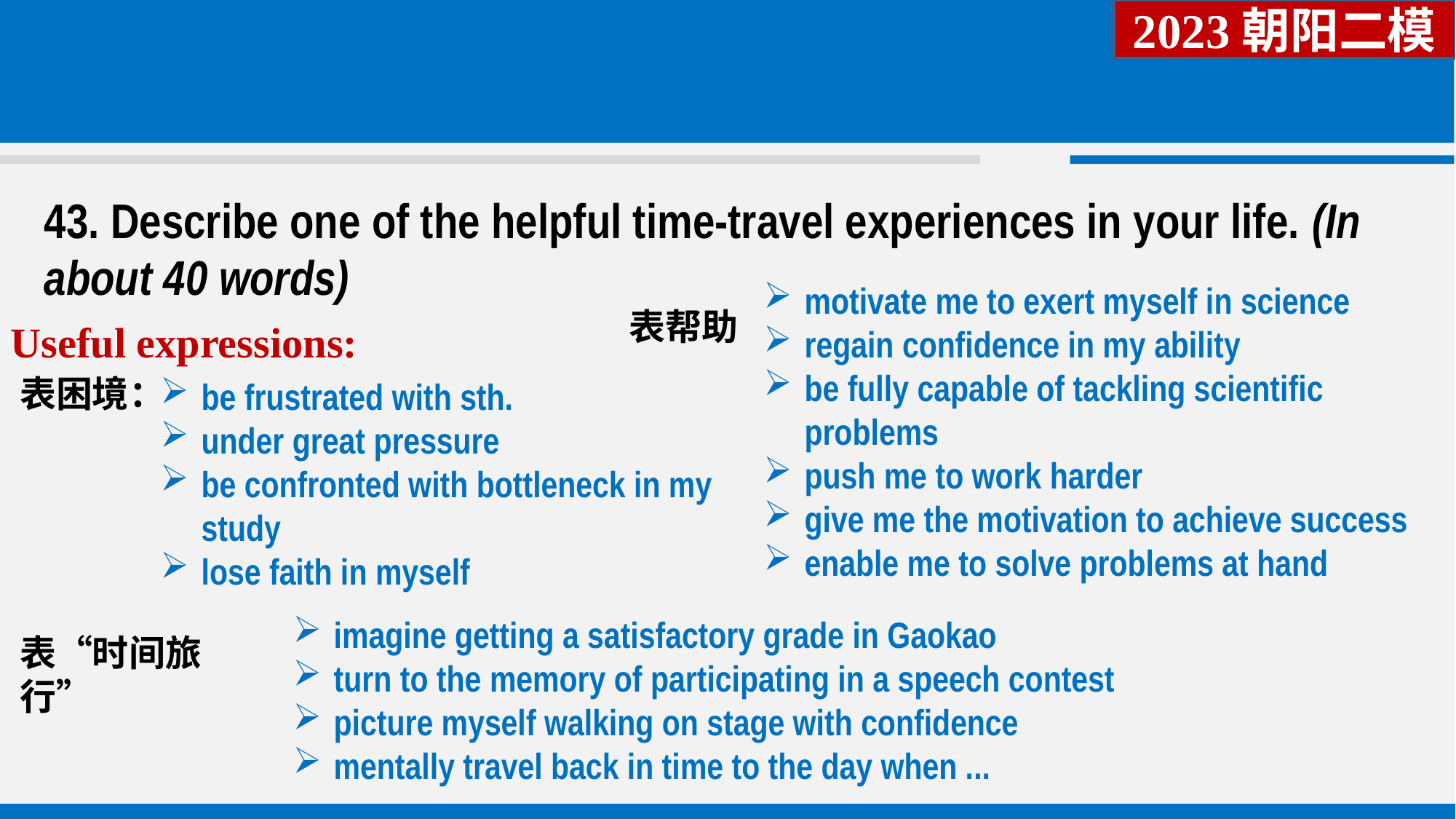

2023朝阳二模
43. Describe one of the helpful time-travel experiences in your life. (In about 40 words)
motivate me to exert myself in science
regain confidence in my ability
be fully capable of tackling scientific problems
push me to work harder
give me the motivation to achieve success
enable me to solve problems at hand

表帮助
Useful expressions:
表困境：
be frustrated with sth.
under great pressure
be confronted with bottleneck in my study
lose faith in myself
imagine getting a satisfactory grade in Gaokao
turn to the memory of participating in a speech contest
picture myself walking on stage with confidence
mentally travel back in time to the day when ...
表“时间旅行”